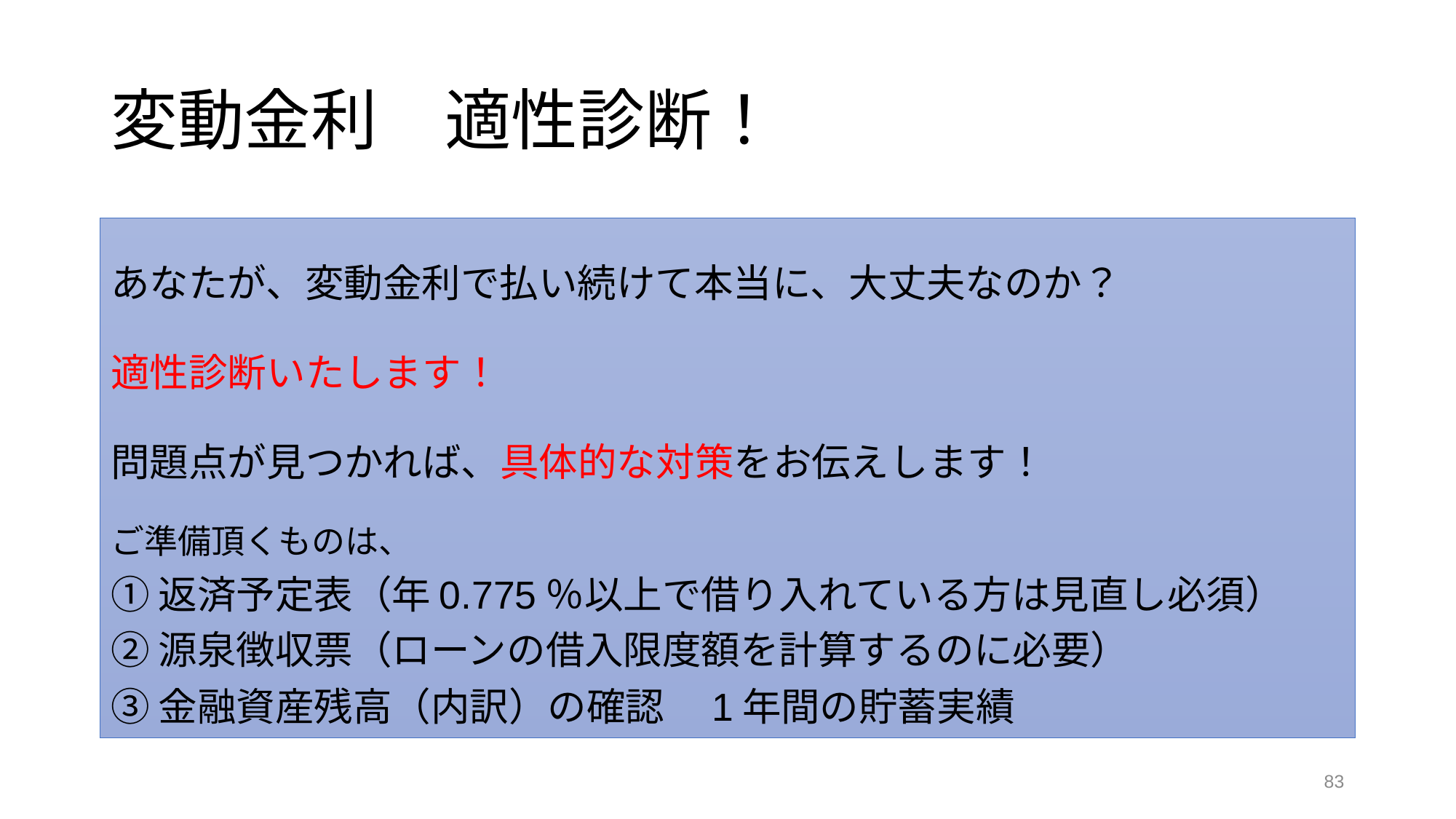

# 変動金利　適性診断！

あなたが、変動金利で払い続けて本当に、大丈夫なのか？

適性診断いたします！

問題点が見つかれば、具体的な対策をお伝えします！

ご準備頂くものは、
①返済予定表（年0.775％以上で借り入れている方は見直し必須）
②源泉徴収票（ローンの借入限度額を計算するのに必要）
③金融資産残高（内訳）の確認　1年間の貯蓄実績
83